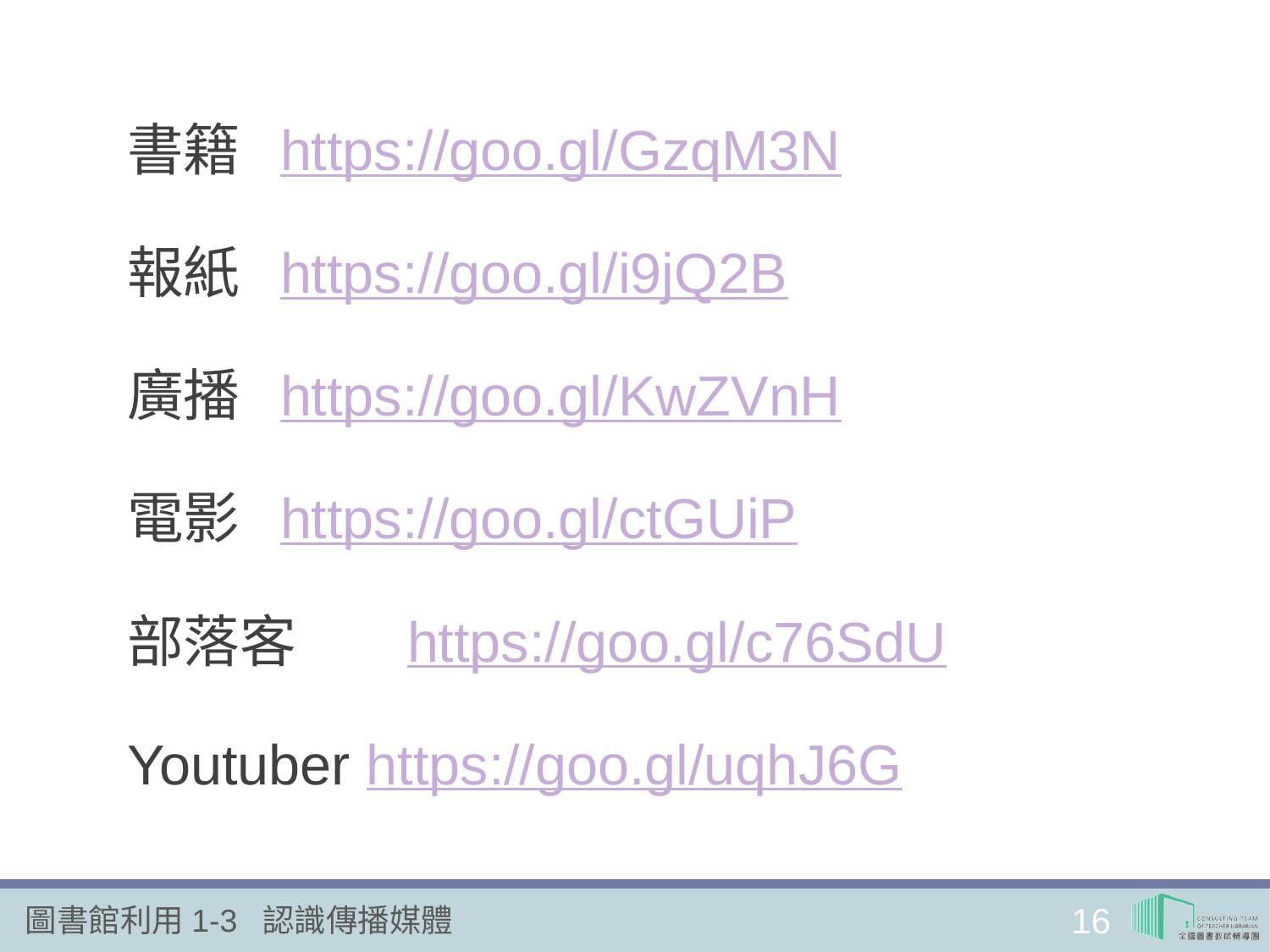

書籍	 https://goo.gl/GzqM3N
報紙	 https://goo.gl/i9jQ2B
廣播	 https://goo.gl/KwZVnH
電影	 https://goo.gl/ctGUiP
部落客	 https://goo.gl/c76SdU
Youtuber https://goo.gl/uqhJ6G